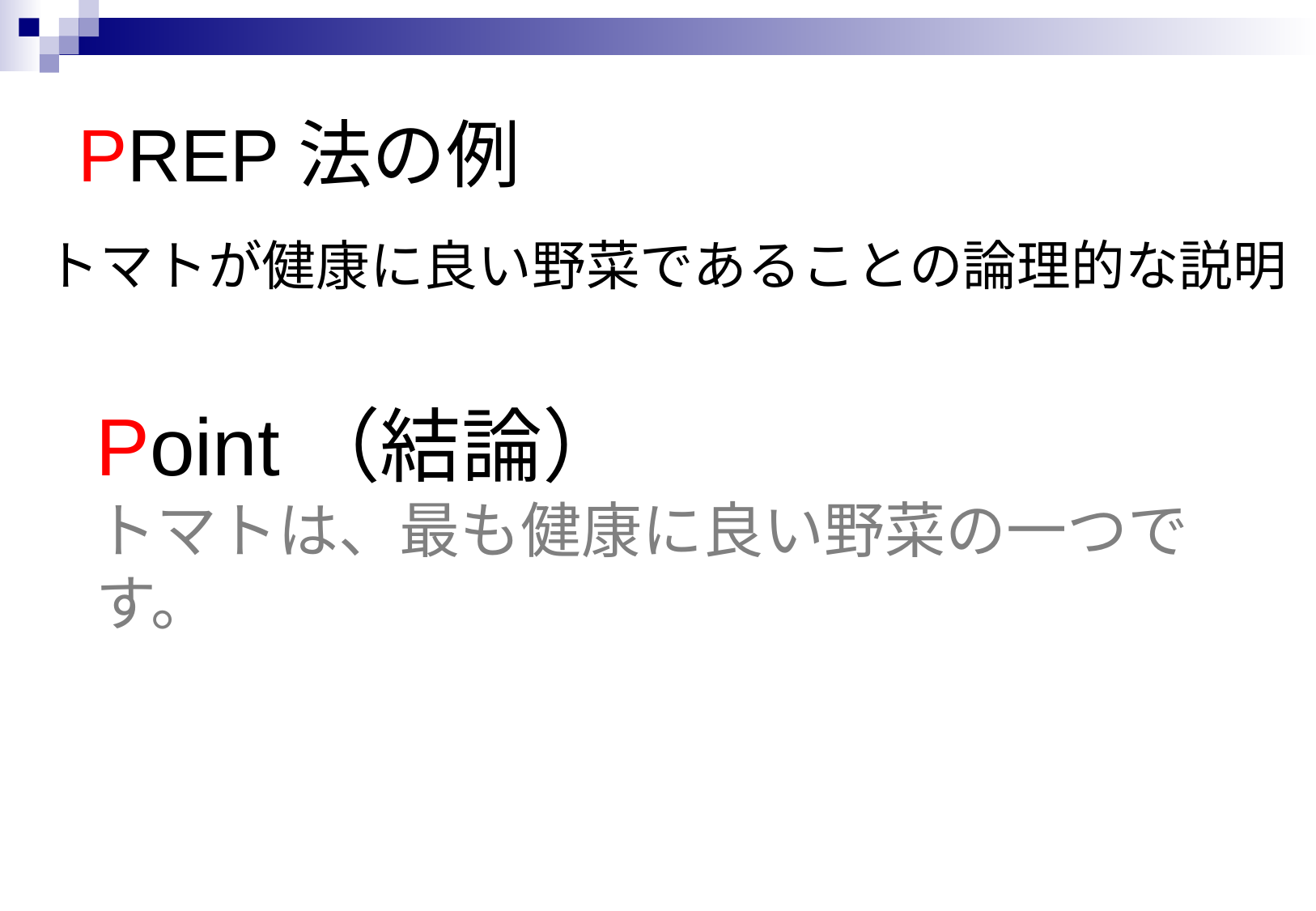

# PREP法の例
トマトが健康に良い野菜であることの論理的な説明
Point（結論）
トマトは、最も健康に良い野菜の一つです。